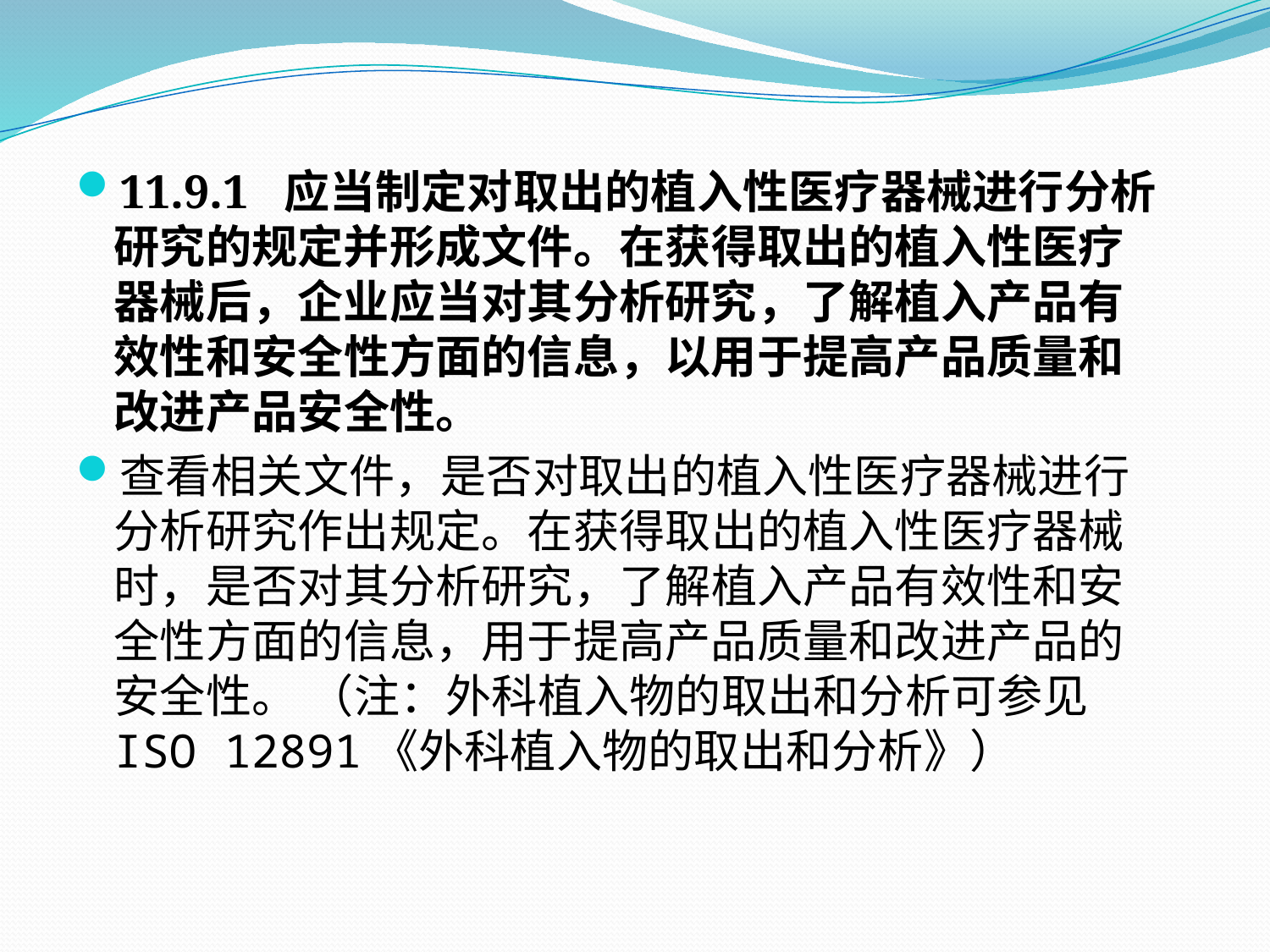

11.9.1  应当制定对取出的植入性医疗器械进行分析研究的规定并形成文件。在获得取出的植入性医疗器械后，企业应当对其分析研究，了解植入产品有效性和安全性方面的信息，以用于提高产品质量和改进产品安全性。
查看相关文件，是否对取出的植入性医疗器械进行分析研究作出规定。在获得取出的植入性医疗器械时，是否对其分析研究，了解植入产品有效性和安全性方面的信息，用于提高产品质量和改进产品的安全性。 （注：外科植入物的取出和分析可参见ISO 12891《外科植入物的取出和分析》）